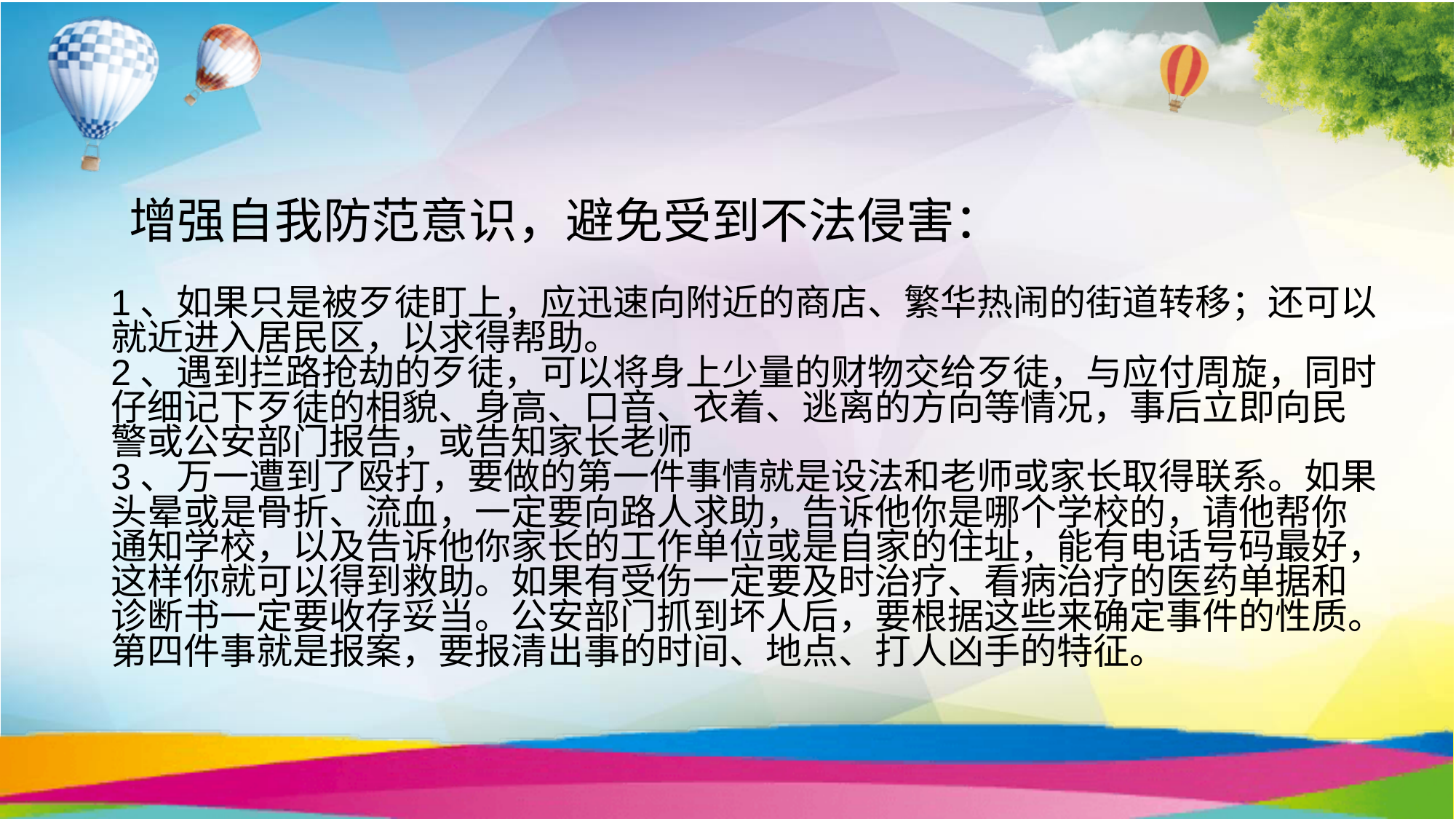

增强自我防范意识，避免受到不法侵害：
1、如果只是被歹徒盯上，应迅速向附近的商店、繁华热闹的街道转移；还可以就近进入居民区，以求得帮助。
2、遇到拦路抢劫的歹徒，可以将身上少量的财物交给歹徒，与应付周旋，同时仔细记下歹徒的相貌、身高、口音、衣着、逃离的方向等情况，事后立即向民警或公安部门报告，或告知家长老师
3、万一遭到了殴打，要做的第一件事情就是设法和老师或家长取得联系。如果头晕或是骨折、流血，一定要向路人求助，告诉他你是哪个学校的，请他帮你通知学校，以及告诉他你家长的工作单位或是自家的住址，能有电话号码最好，这样你就可以得到救助。如果有受伤一定要及时治疗、看病治疗的医药单据和诊断书一定要收存妥当。公安部门抓到坏人后，要根据这些来确定事件的性质。第四件事就是报案，要报清出事的时间、地点、打人凶手的特征。